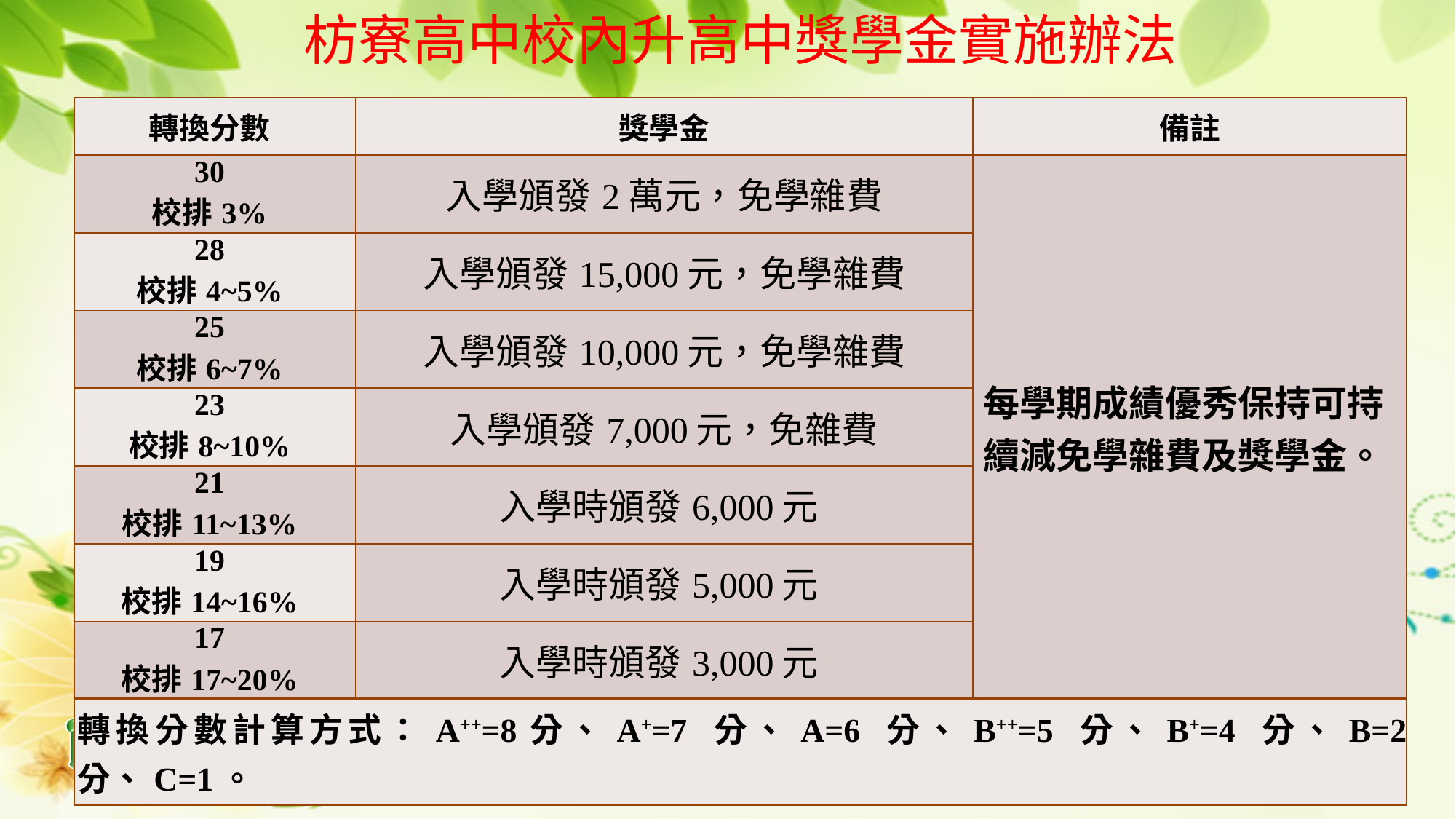

枋寮高中校內升高中獎學金實施辦法
| 轉換分數 | 獎學金 | 備註 |
| --- | --- | --- |
| 30 校排3% | 入學頒發2萬元，免學雜費 | 每學期成績優秀保持可持續減免學雜費及獎學金。 |
| 28 校排4~5% | 入學頒發15,000元，免學雜費 |  |
| 25 校排6~7% | 入學頒發10,000元，免學雜費 |  |
| 23 校排8~10% | 入學頒發7,000元，免雜費 |  |
| 21 校排11~13% | 入學時頒發6,000元 |  |
| 19 校排14~16% | 入學時頒發5,000元 |  |
| 17 校排17~20% | 入學時頒發3,000元 |  |
| 轉換分數計算方式：A++=8分、A+=7 分、A=6 分、B++=5 分、B+=4 分、B=2 分、C=1。 |  |  |